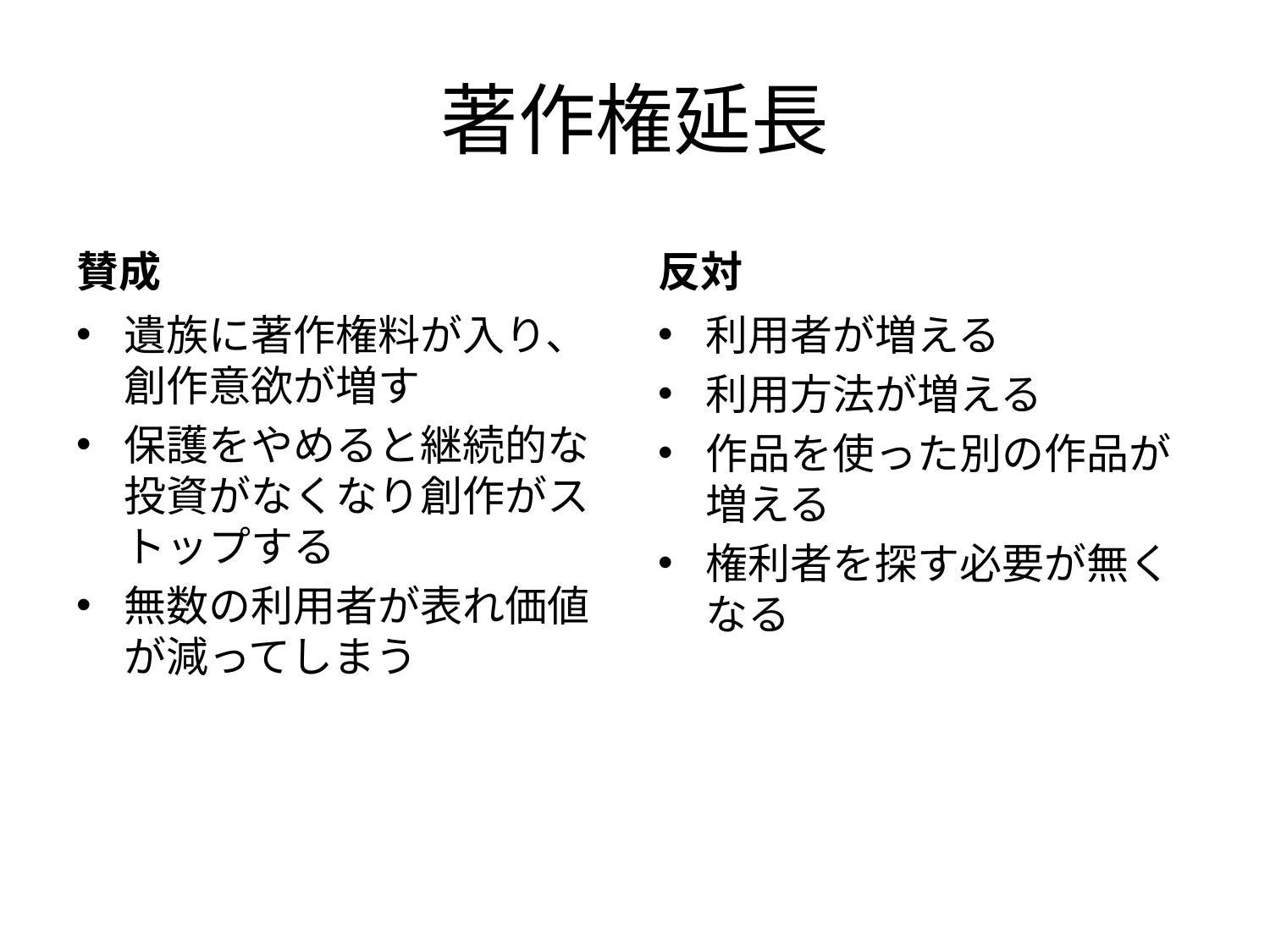

# 著作権延長
賛成
反対
遺族に著作権料が入り、創作意欲が増す
保護をやめると継続的な投資がなくなり創作がストップする
無数の利用者が表れ価値が減ってしまう
利用者が増える
利用方法が増える
作品を使った別の作品が増える
権利者を探す必要が無くなる